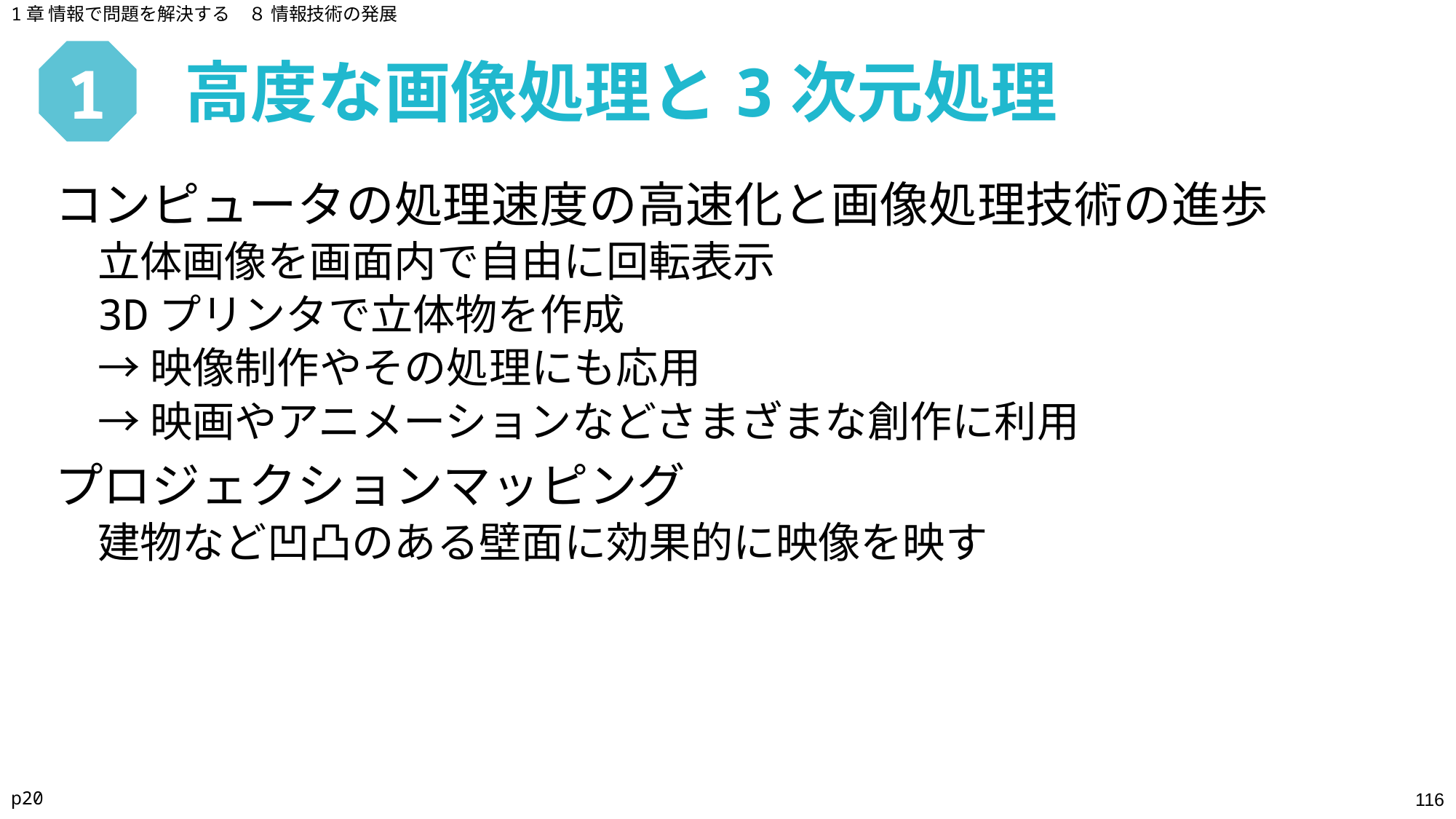

1章 情報で問題を解決する　８ 情報技術の発展

高度な画像処理と3次元処理
# 1
コンピュータの処理速度の高速化と画像処理技術の進歩
立体画像を画面内で自由に回転表示
3Dプリンタで立体物を作成
→映像制作やその処理にも応用
→映画やアニメーションなどさまざまな創作に利用
プロジェクションマッピング
建物など凹凸のある壁面に効果的に映像を映す
p20
116